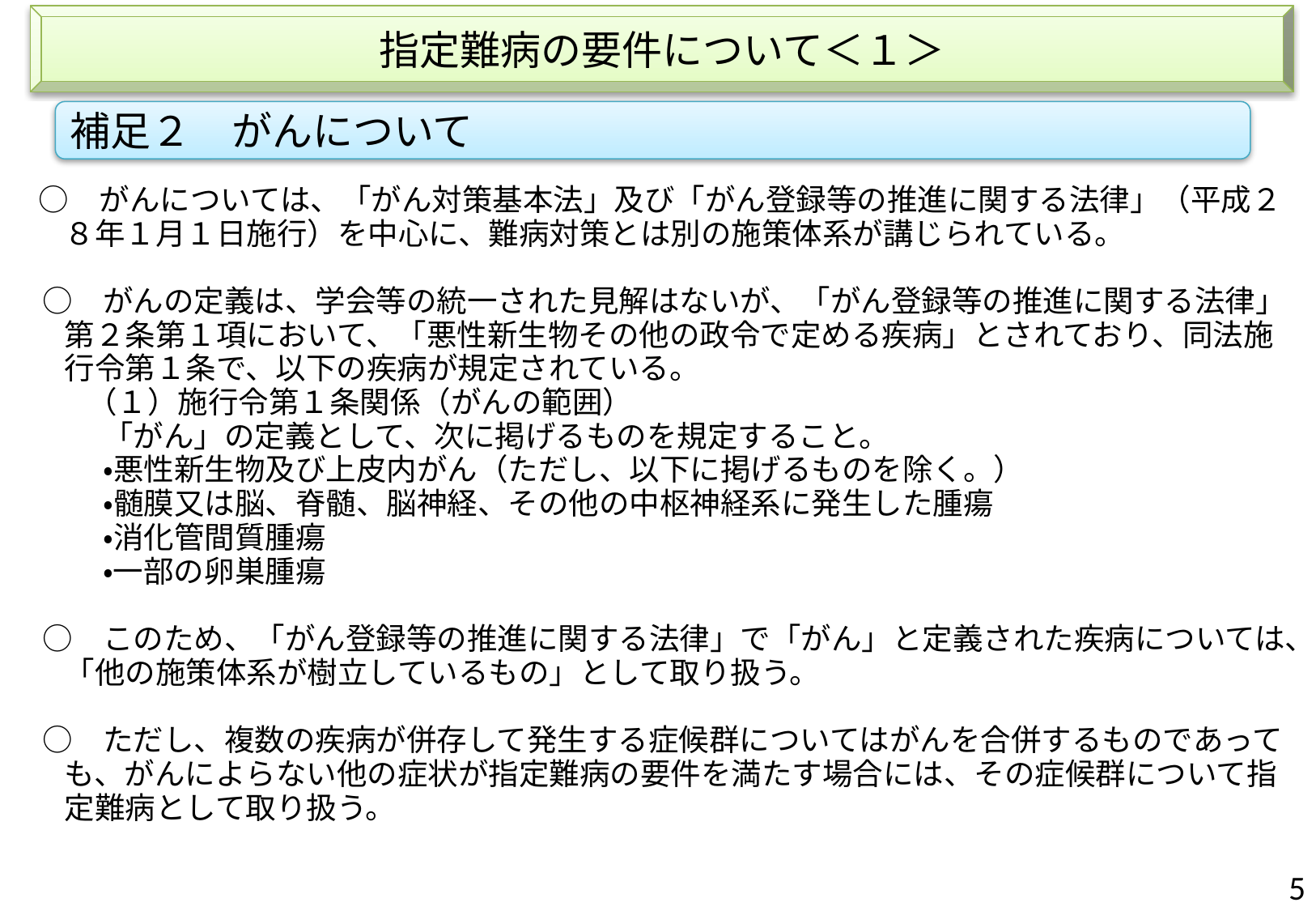

指定難病の要件について＜１＞
補足２　がんについて
　○　がんについては、「がん対策基本法」及び「がん登録等の推進に関する法律」（平成２８年１月１日施行）を中心に、難病対策とは別の施策体系が講じられている。

　○　がんの定義は、学会等の統一された見解はないが、「がん登録等の推進に関する法律」第２条第１項において、「悪性新生物その他の政令で定める疾病」とされており、同法施行令第１条で、以下の疾病が規定されている。
 　　（１）施行令第１条関係（がんの範囲）
　　　「がん」の定義として、次に掲げるものを規定すること。
　　　・悪性新生物及び上皮内がん（ただし、以下に掲げるものを除く。）
　　　・髄膜又は脳、脊髄、脳神経、その他の中枢神経系に発生した腫瘍
　　　・消化管間質腫瘍
　　　・一部の卵巣腫瘍

　○　このため、「がん登録等の推進に関する法律」で「がん」と定義された疾病については、「他の施策体系が樹立しているもの」として取り扱う。

　○　ただし、複数の疾病が併存して発生する症候群についてはがんを合併するものであっても、がんによらない他の症状が指定難病の要件を満たす場合には、その症候群について指定難病として取り扱う。
5